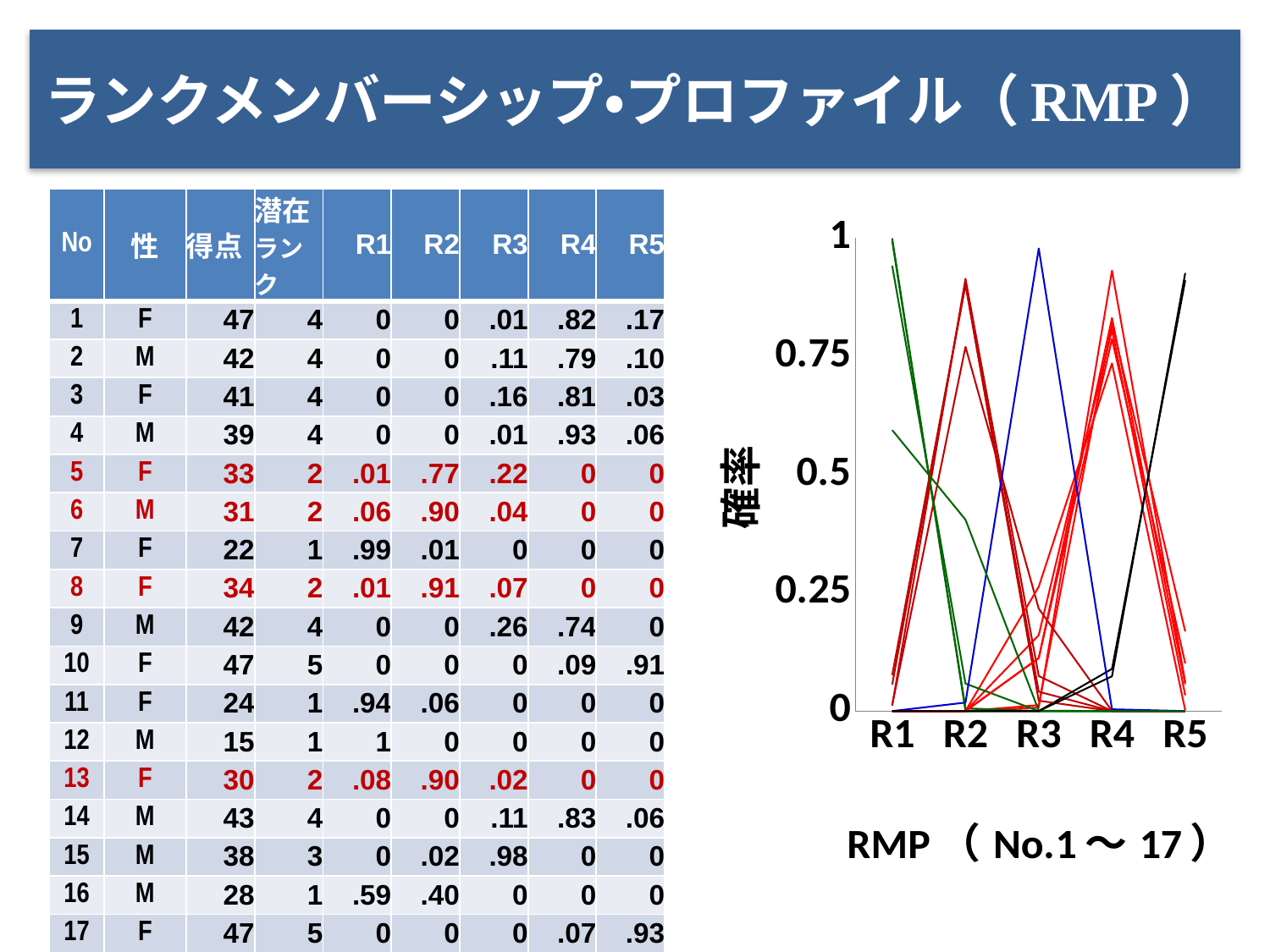

# ランクメンバーシップ・プロファイル（RMP）
| No | 性 | 得点 | 潜在 ランク | R1 | R2 | R3 | R4 | R5 |
| --- | --- | --- | --- | --- | --- | --- | --- | --- |
| 1 | F | 47 | 4 | 0 | 0 | .01 | .82 | .17 |
| 2 | M | 42 | 4 | 0 | 0 | .11 | .79 | .10 |
| 3 | F | 41 | 4 | 0 | 0 | .16 | .81 | .03 |
| 4 | M | 39 | 4 | 0 | 0 | .01 | .93 | .06 |
| 5 | F | 33 | 2 | .01 | .77 | .22 | 0 | 0 |
| 6 | M | 31 | 2 | .06 | .90 | .04 | 0 | 0 |
| 7 | F | 22 | 1 | .99 | .01 | 0 | 0 | 0 |
| 8 | F | 34 | 2 | .01 | .91 | .07 | 0 | 0 |
| 9 | M | 42 | 4 | 0 | 0 | .26 | .74 | 0 |
| 10 | F | 47 | 5 | 0 | 0 | 0 | .09 | .91 |
| 11 | F | 24 | 1 | .94 | .06 | 0 | 0 | 0 |
| 12 | M | 15 | 1 | 1 | 0 | 0 | 0 | 0 |
| 13 | F | 30 | 2 | .08 | .90 | .02 | 0 | 0 |
| 14 | M | 43 | 4 | 0 | 0 | .11 | .83 | .06 |
| 15 | M | 38 | 3 | 0 | .02 | .98 | 0 | 0 |
| 16 | M | 28 | 1 | .59 | .40 | 0 | 0 | 0 |
| 17 | F | 47 | 5 | 0 | 0 | 0 | .07 | .93 |

### Chart: RMP（No.1～17）

| Category |  |  |  |  |  |  |  |  |  |  |  |  |  |  |  |  |  |
|---|---|---|---|---|---|---|---|---|---|---|---|---|---|---|---|---|---|
| R1 | 1.2767091609003668e-13 | 1.59141304483189e-09 | 4.275167602732759e-09 | 2.4687756964829517e-10 | 0.013081502665806691 | 0.05590277287850329 | 0.9940541534269456 | 0.011604689681237724 | 3.854081328392621e-09 | 6.821926154673828e-17 | 0.9418388055061547 | 0.9998663015642119 | 0.07599041756406516 | 1.0719040504454943e-10 | 4.9113974285908534e-06 | 0.5942281751209254 | 1.9624395261925846e-15 |
| R2 | 1.868777811324244e-07 | 2.7620475813707936e-05 | 7.868328551898411e-05 | 8.790276218726882e-07 | 0.7702200045244332 | 0.9030207669569356 | 0.0059457454507114045 | 0.9141093679334465 | 0.000100929878417959 | 5.270860213215712e-11 | 0.05815483845673984 | 0.0001336984315367588 | 0.9020520976667594 | 1.2765500418528329e-05 | 0.018065603601840542 | 0.4047509644837037 | 1.074069939192272e-09 |
| R3 | 0.012779195237732474 | 0.1123357893359306 | 0.1606377221090187 | 0.007481086894596401 | 0.2165868781709694 | 0.041072057193098074 | 1.0112234142458142e-07 | 0.07428160073286595 | 0.26307211621313004 | 3.774709315621149e-05 | 6.356030503473285e-06 | 4.250055363421526e-12 | 0.021957205760236752 | 0.11193601351240283 | 0.9780829102308959 | 0.0010208549349662096 | 0.0001438878798381766 |
| R4 | 0.8188552704110295 | 0.7868561995750285 | 0.8059132472995426 | 0.9311174086311628 | 0.00011160457726070392 | 4.402959925268673e-06 | 9.959054296743017e-16 | 4.341524608825511e-06 | 0.7351627348530201 | 0.08916154251150454 | 6.601931859689901e-12 | 1.6514718364002643e-22 | 2.7900859439025046e-07 | 0.8312163959270255 | 0.0038455814079526554 | 5.460392038141876e-09 | 0.07356899370028457 |
| R5 | 0.168365347473331 | 0.10078038902181377 | 0.033370343030751835 | 0.06140062519974152 | 1.0061532243887918e-08 | 1.1537631782122714e-11 | 1.0468014884692163e-25 | 1.2784102151776172e-10 | 0.0016642152013506125 | 0.9108007103426305 | 2.4447134208050576e-19 | 8.653991024956698e-34 | 3.4421552843098217e-13 | 0.05683482495296074 | 9.933618834459402e-07 | 1.1028286737645412e-14 | 0.9262871173458056 |